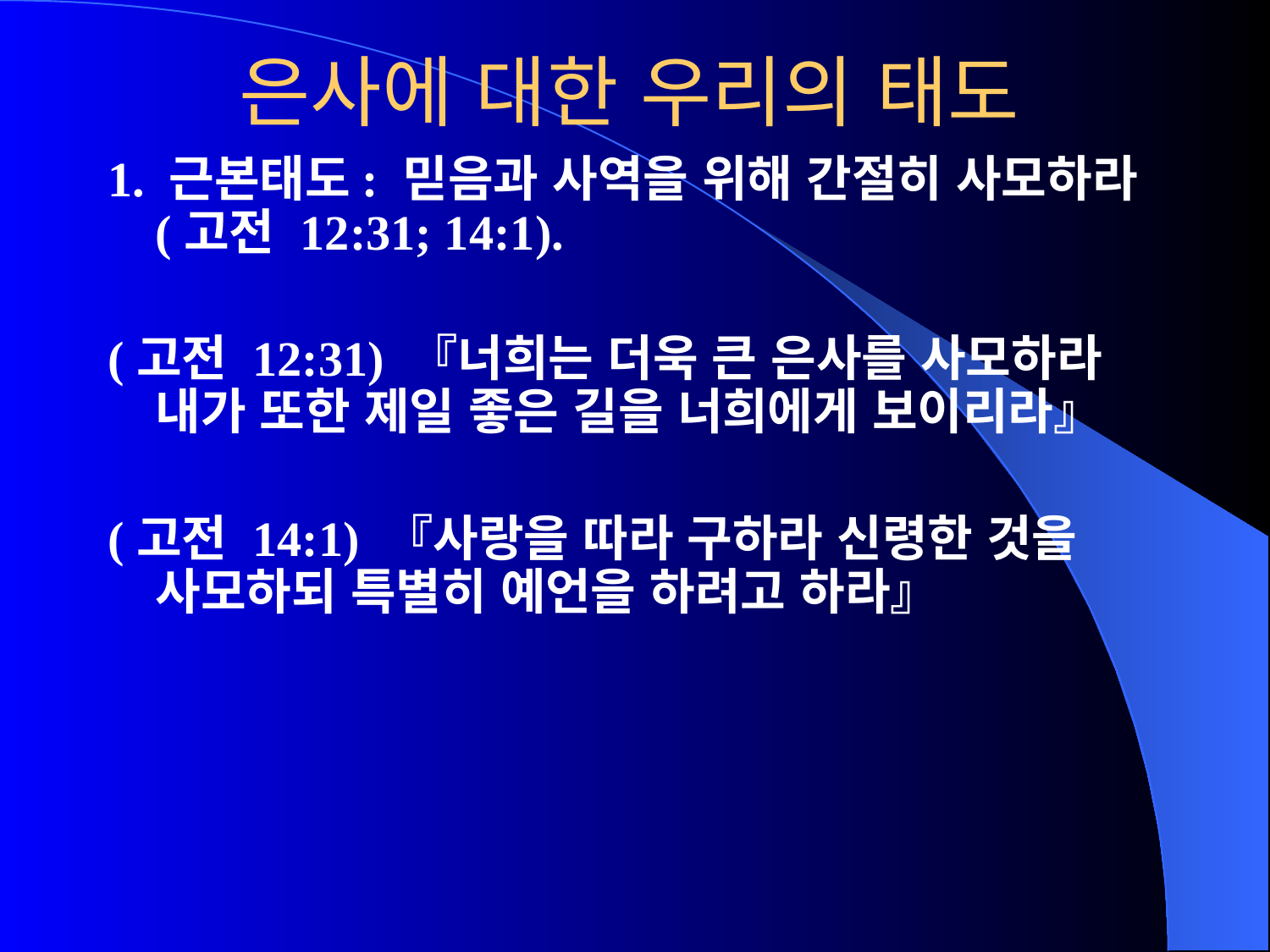

# 은사에 대한 우리의 태도
1. 근본태도: 믿음과 사역을 위해 간절히 사모하라 (고전 12:31; 14:1).

(고전 12:31) 『너희는 더욱 큰 은사를 사모하라 내가 또한 제일 좋은 길을 너희에게 보이리라』

(고전 14:1) 『사랑을 따라 구하라 신령한 것을 사모하되 특별히 예언을 하려고 하라』